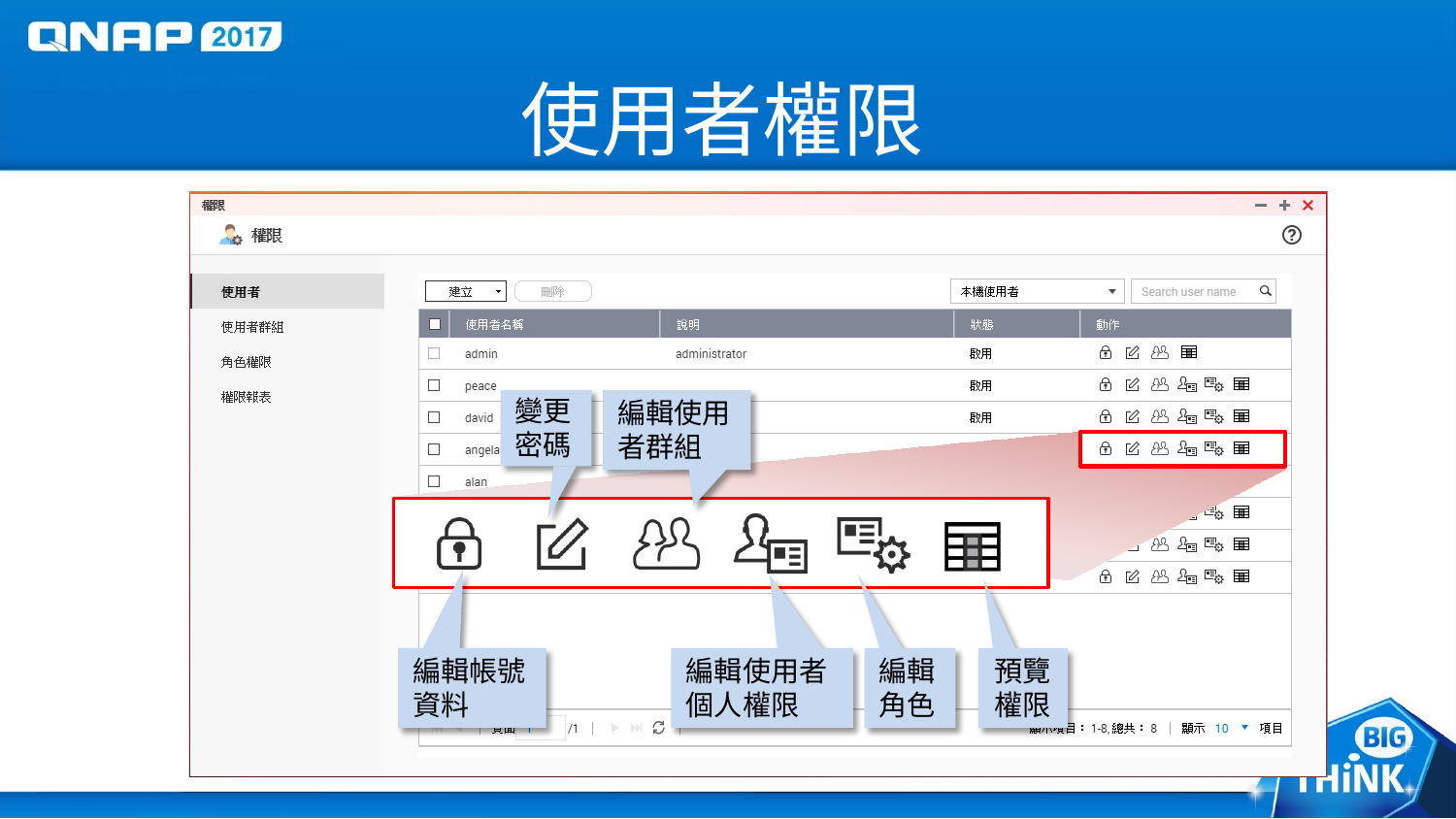

# 使用者權限

變更 密碼
編輯使用 者群組

編輯帳號 資料
編輯使用者 個人權限
編輯	預覽
角色	權限